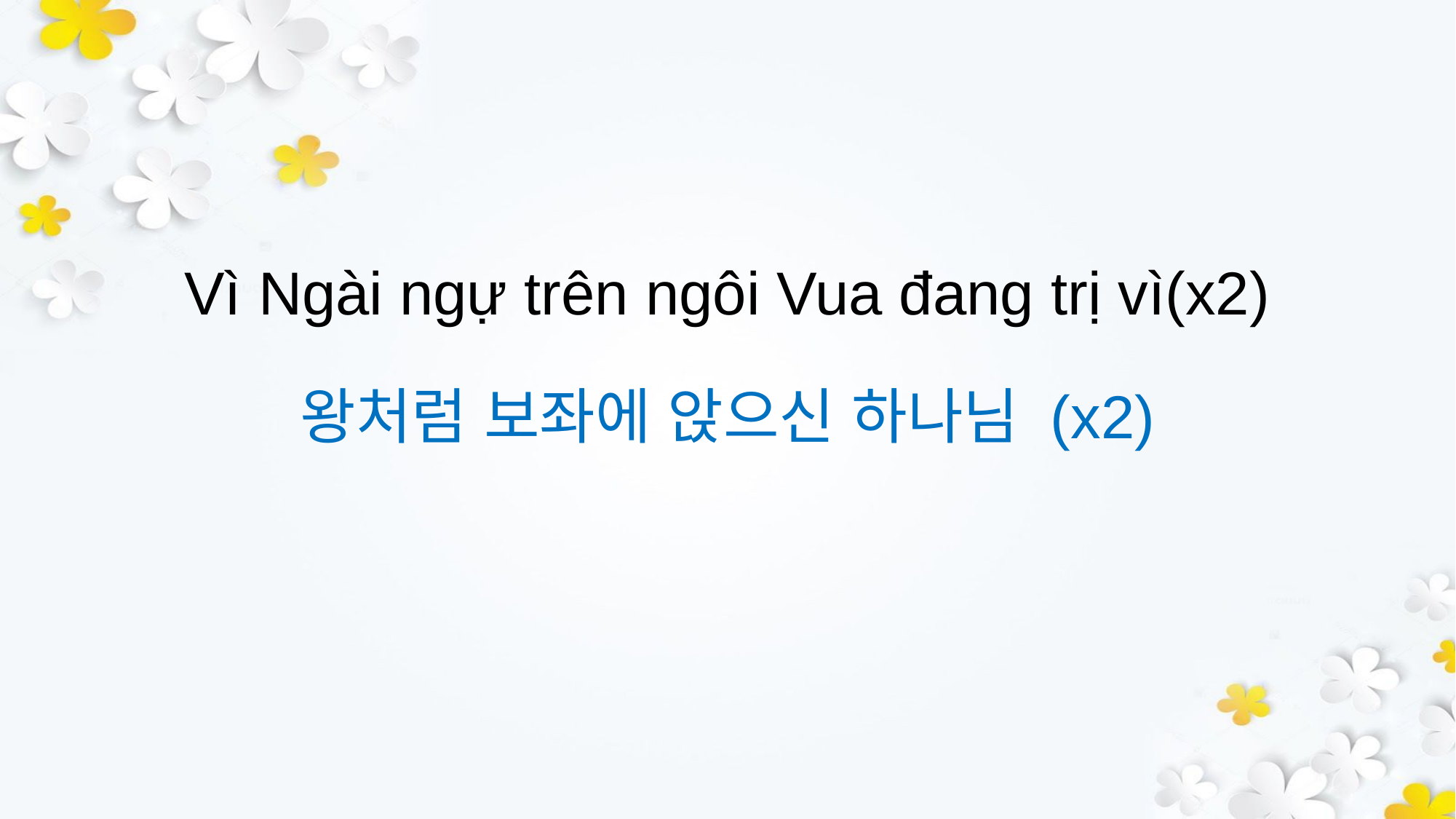

Vì Ngài ngự trên ngôi Vua đang trị vì(x2)
왕처럼 보좌에 앉으신 하나님 (x2)